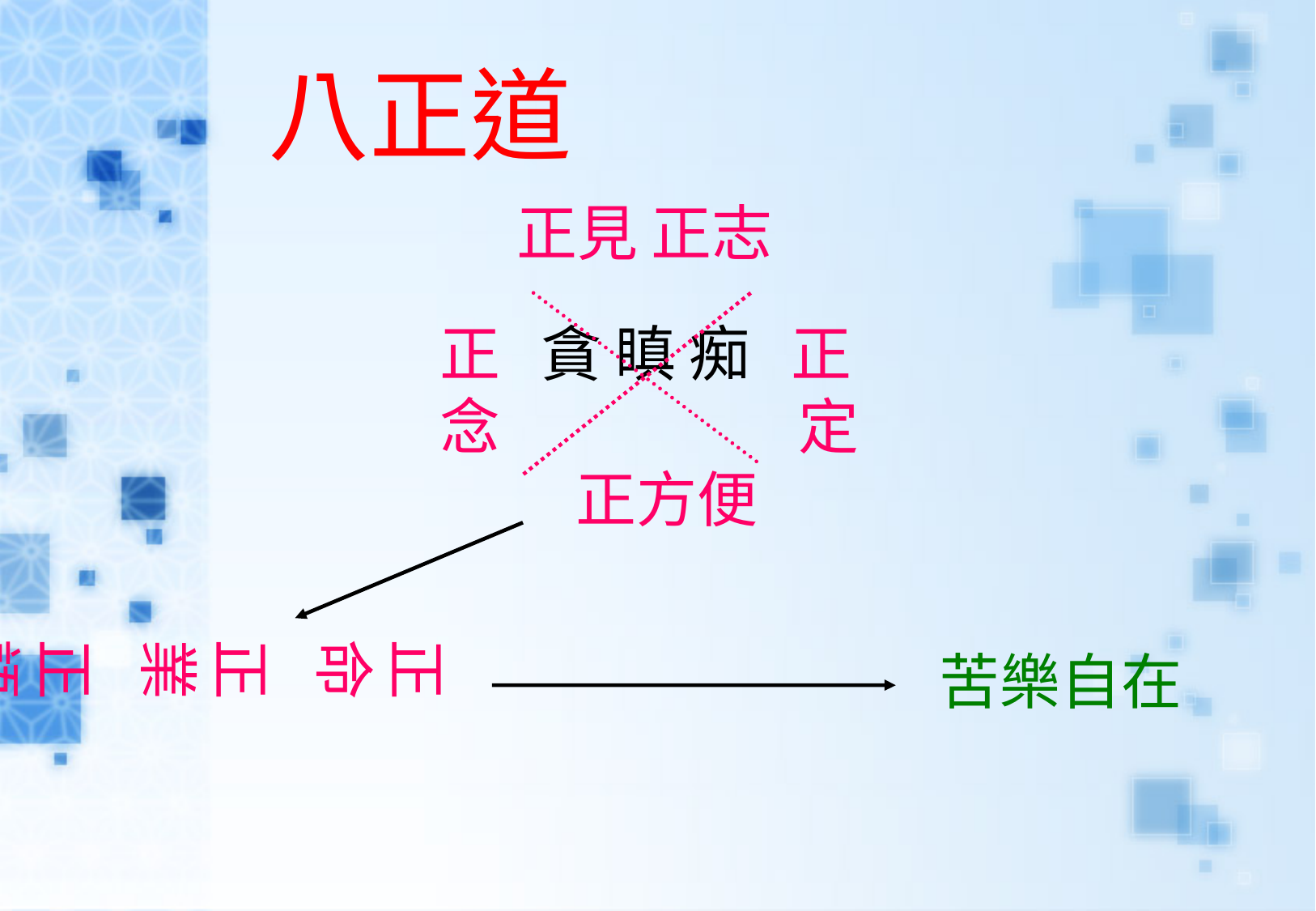

# 八正道
正見 正志

正   貪 瞋 痴   正
念                      定
         正方便

正命
正業
正語
苦樂自在